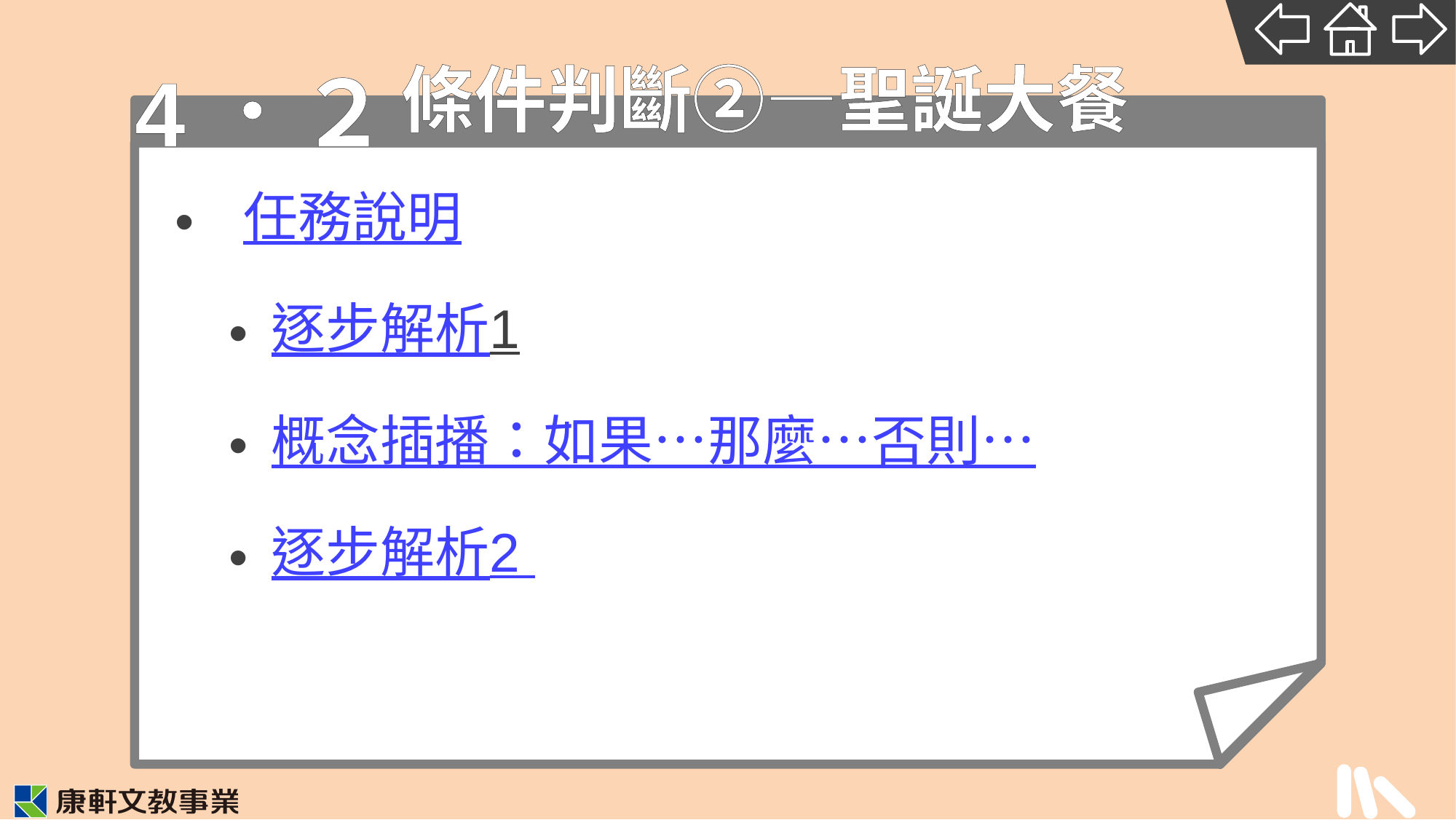

4．２
# 條件判斷②—聖誕大餐
任務說明
逐步解析1
概念插播：如果…那麼…否則…
逐步解析2